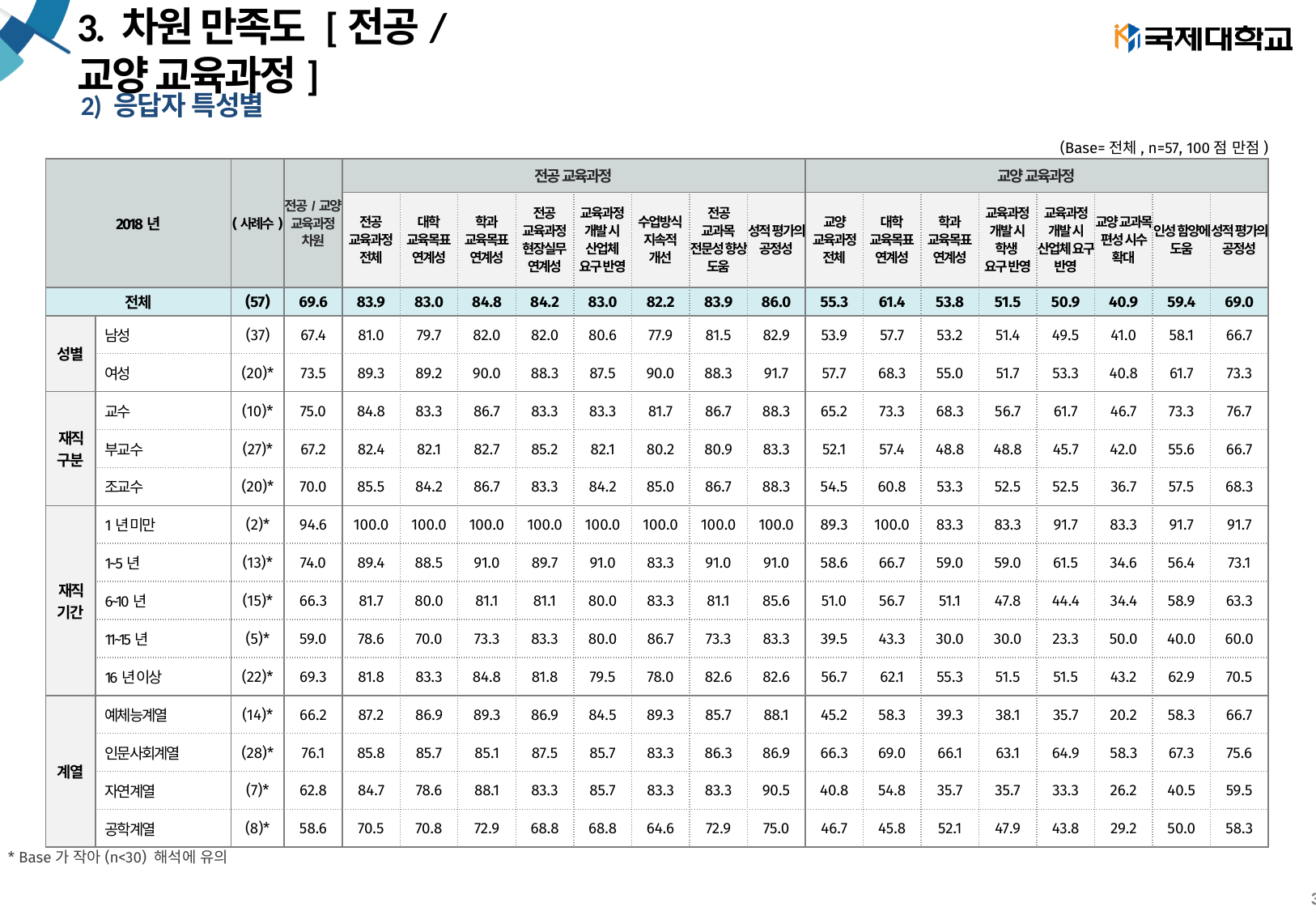

# 3. 차원 만족도 [전공/교양 교육과정]
2) 응답자 특성별
(Base=전체, n=57, 100점 만점)
| 2018년 |  | (사례수) | 전공/교양 교육과정 차원 | 전공 교육과정 |  |  |  |  |  |  |  | 교양 교육과정 |  |  |  |  |  |  |  |
| --- | --- | --- | --- | --- | --- | --- | --- | --- | --- | --- | --- | --- | --- | --- | --- | --- | --- | --- | --- |
|  |  |  |  | 전공 교육과정 전체 | 대학 교육목표 연계성 | 학과 교육목표 연계성 | 전공 교육과정 현장실무 연계성 | 교육과정 개발 시 산업체 요구 반영 | 수업방식 지속적 개선 | 전공 교과목 전문성 향상 도움 | 성적 평가의 공정성 | 교양 교육과정 전체 | 대학 교육목표 연계성 | 학과 교육목표 연계성 | 교육과정 개발 시 학생 요구 반영 | 교육과정 개발 시 산업체 요구 반영 | 교양 교과목 편성 시수 확대 | 인성 함양에 도움 | 성적 평가의 공정성 |
| 전체 |  | (57) | 69.6 | 83.9 | 83.0 | 84.8 | 84.2 | 83.0 | 82.2 | 83.9 | 86.0 | 55.3 | 61.4 | 53.8 | 51.5 | 50.9 | 40.9 | 59.4 | 69.0 |
| 성별 | 남성 | (37) | 67.4 | 81.0 | 79.7 | 82.0 | 82.0 | 80.6 | 77.9 | 81.5 | 82.9 | 53.9 | 57.7 | 53.2 | 51.4 | 49.5 | 41.0 | 58.1 | 66.7 |
|  | 여성 | (20)\* | 73.5 | 89.3 | 89.2 | 90.0 | 88.3 | 87.5 | 90.0 | 88.3 | 91.7 | 57.7 | 68.3 | 55.0 | 51.7 | 53.3 | 40.8 | 61.7 | 73.3 |
| 재직 구분 | 교수 | (10)\* | 75.0 | 84.8 | 83.3 | 86.7 | 83.3 | 83.3 | 81.7 | 86.7 | 88.3 | 65.2 | 73.3 | 68.3 | 56.7 | 61.7 | 46.7 | 73.3 | 76.7 |
|  | 부교수 | (27)\* | 67.2 | 82.4 | 82.1 | 82.7 | 85.2 | 82.1 | 80.2 | 80.9 | 83.3 | 52.1 | 57.4 | 48.8 | 48.8 | 45.7 | 42.0 | 55.6 | 66.7 |
|  | 조교수 | (20)\* | 70.0 | 85.5 | 84.2 | 86.7 | 83.3 | 84.2 | 85.0 | 86.7 | 88.3 | 54.5 | 60.8 | 53.3 | 52.5 | 52.5 | 36.7 | 57.5 | 68.3 |
| 재직 기간 | 1년 미만 | (2)\* | 94.6 | 100.0 | 100.0 | 100.0 | 100.0 | 100.0 | 100.0 | 100.0 | 100.0 | 89.3 | 100.0 | 83.3 | 83.3 | 91.7 | 83.3 | 91.7 | 91.7 |
|  | 1~5년 | (13)\* | 74.0 | 89.4 | 88.5 | 91.0 | 89.7 | 91.0 | 83.3 | 91.0 | 91.0 | 58.6 | 66.7 | 59.0 | 59.0 | 61.5 | 34.6 | 56.4 | 73.1 |
|  | 6~10년 | (15)\* | 66.3 | 81.7 | 80.0 | 81.1 | 81.1 | 80.0 | 83.3 | 81.1 | 85.6 | 51.0 | 56.7 | 51.1 | 47.8 | 44.4 | 34.4 | 58.9 | 63.3 |
|  | 11~15년 | (5)\* | 59.0 | 78.6 | 70.0 | 73.3 | 83.3 | 80.0 | 86.7 | 73.3 | 83.3 | 39.5 | 43.3 | 30.0 | 30.0 | 23.3 | 50.0 | 40.0 | 60.0 |
|  | 16년 이상 | (22)\* | 69.3 | 81.8 | 83.3 | 84.8 | 81.8 | 79.5 | 78.0 | 82.6 | 82.6 | 56.7 | 62.1 | 55.3 | 51.5 | 51.5 | 43.2 | 62.9 | 70.5 |
| 계열 | 예체능계열 | (14)\* | 66.2 | 87.2 | 86.9 | 89.3 | 86.9 | 84.5 | 89.3 | 85.7 | 88.1 | 45.2 | 58.3 | 39.3 | 38.1 | 35.7 | 20.2 | 58.3 | 66.7 |
|  | 인문사회계열 | (28)\* | 76.1 | 85.8 | 85.7 | 85.1 | 87.5 | 85.7 | 83.3 | 86.3 | 86.9 | 66.3 | 69.0 | 66.1 | 63.1 | 64.9 | 58.3 | 67.3 | 75.6 |
|  | 자연계열 | (7)\* | 62.8 | 84.7 | 78.6 | 88.1 | 83.3 | 85.7 | 83.3 | 83.3 | 90.5 | 40.8 | 54.8 | 35.7 | 35.7 | 33.3 | 26.2 | 40.5 | 59.5 |
|  | 공학계열 | (8)\* | 58.6 | 70.5 | 70.8 | 72.9 | 68.8 | 68.8 | 64.6 | 72.9 | 75.0 | 46.7 | 45.8 | 52.1 | 47.9 | 43.8 | 29.2 | 50.0 | 58.3 |
* Base가 작아(n<30) 해석에 유의